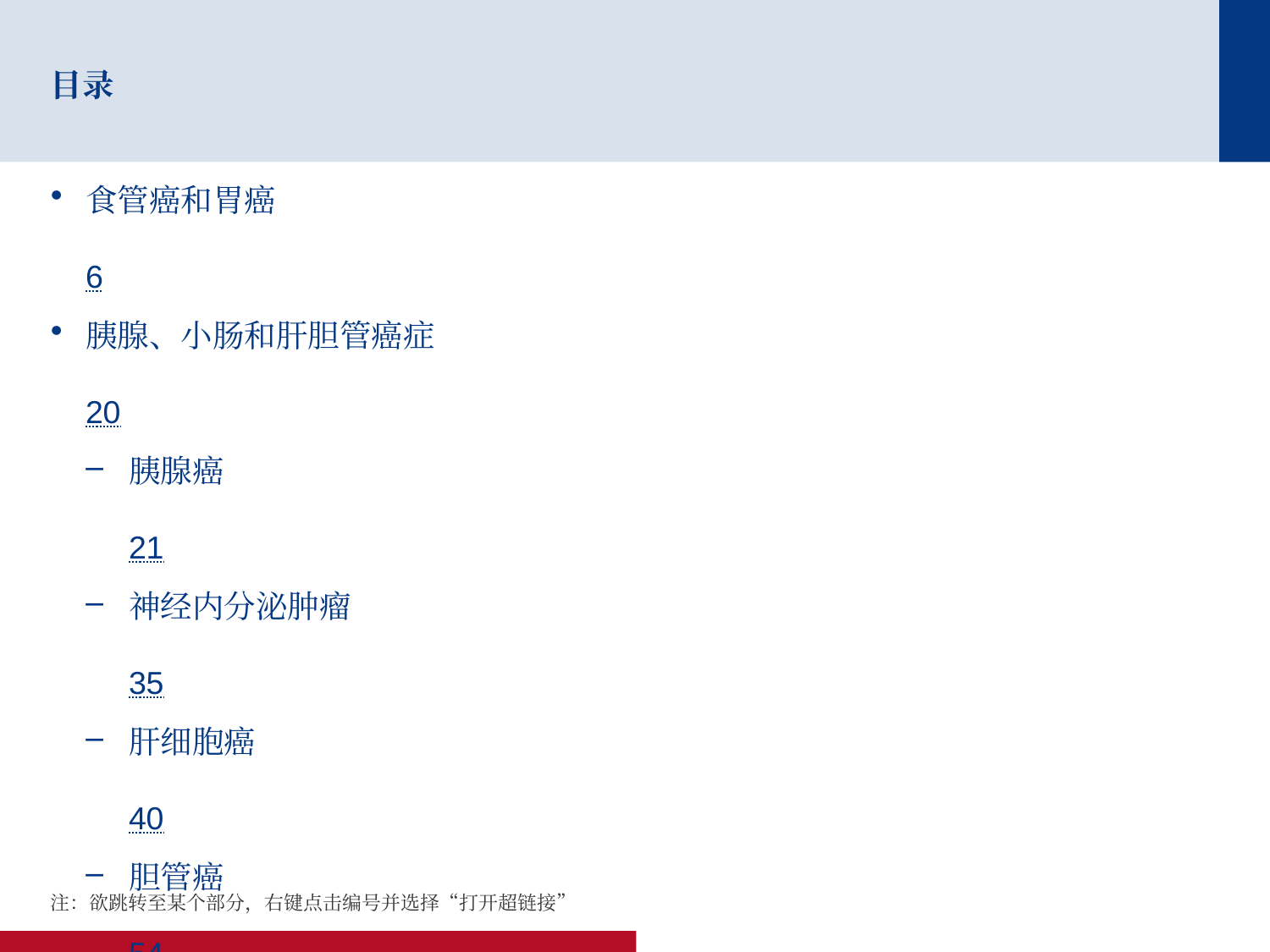

# 目录
食管癌和胃癌	6
胰腺、小肠和肝胆管癌症	20
胰腺癌	21
神经内分泌肿瘤	35
肝细胞癌	40
胆管癌	54
结肠、直肠和肛门癌	60
注：欲跳转至某个部分，右键点击编号并选择“打开超链接”